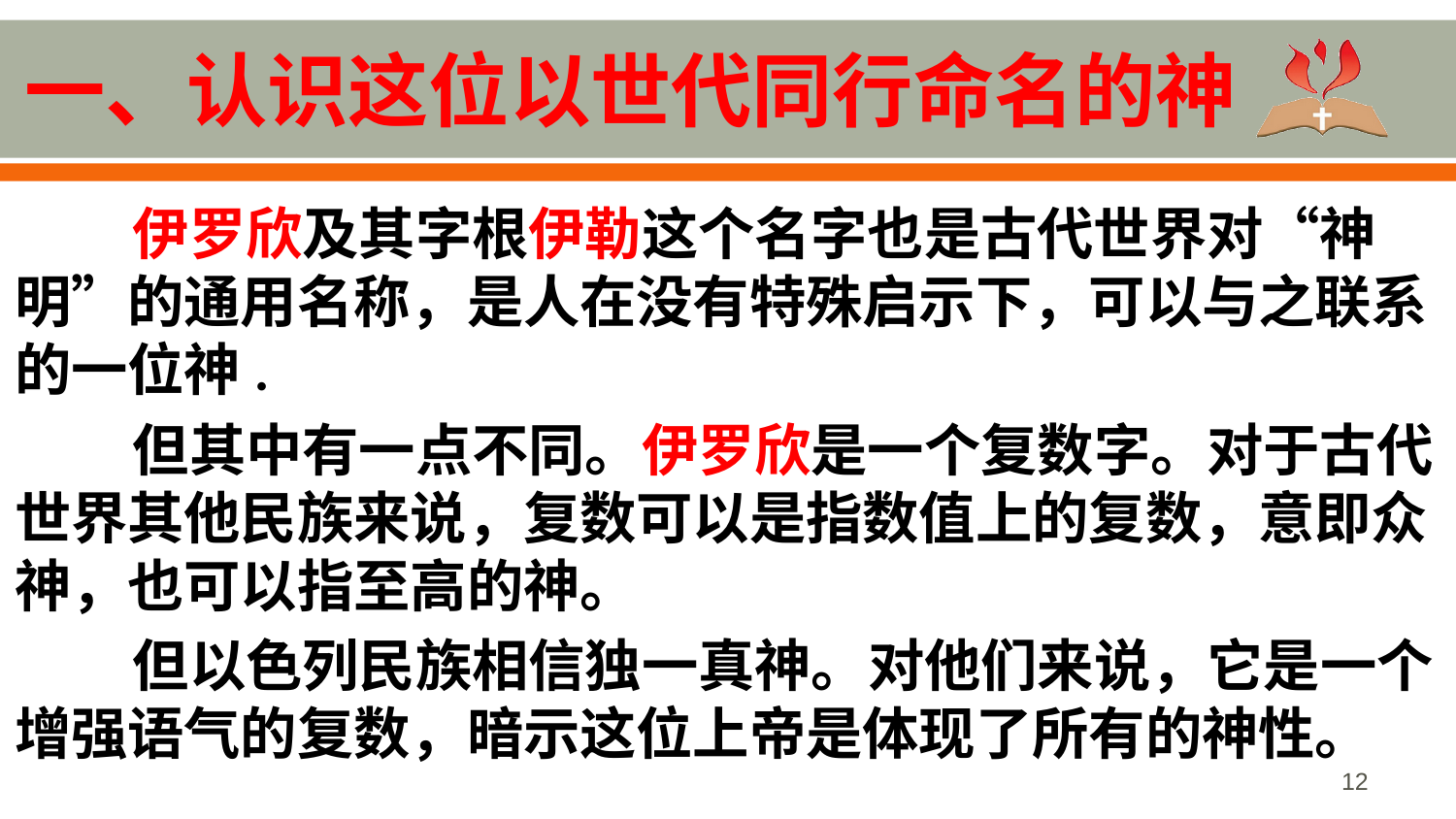

# 一、认识这位以世代同行命名的神
伊罗欣及其字根伊勒这个名字也是古代世界对“神明”的通用名称，是人在没有特殊启示下，可以与之联系的一位神.
但其中有一点不同。伊罗欣是一个复数字。对于古代世界其他民族来说，复数可以是指数值上的复数，意即众神，也可以指至高的神。
但以色列民族相信独一真神。对他们来说，它是一个增强语气的复数，暗示这位上帝是体现了所有的神性。

12